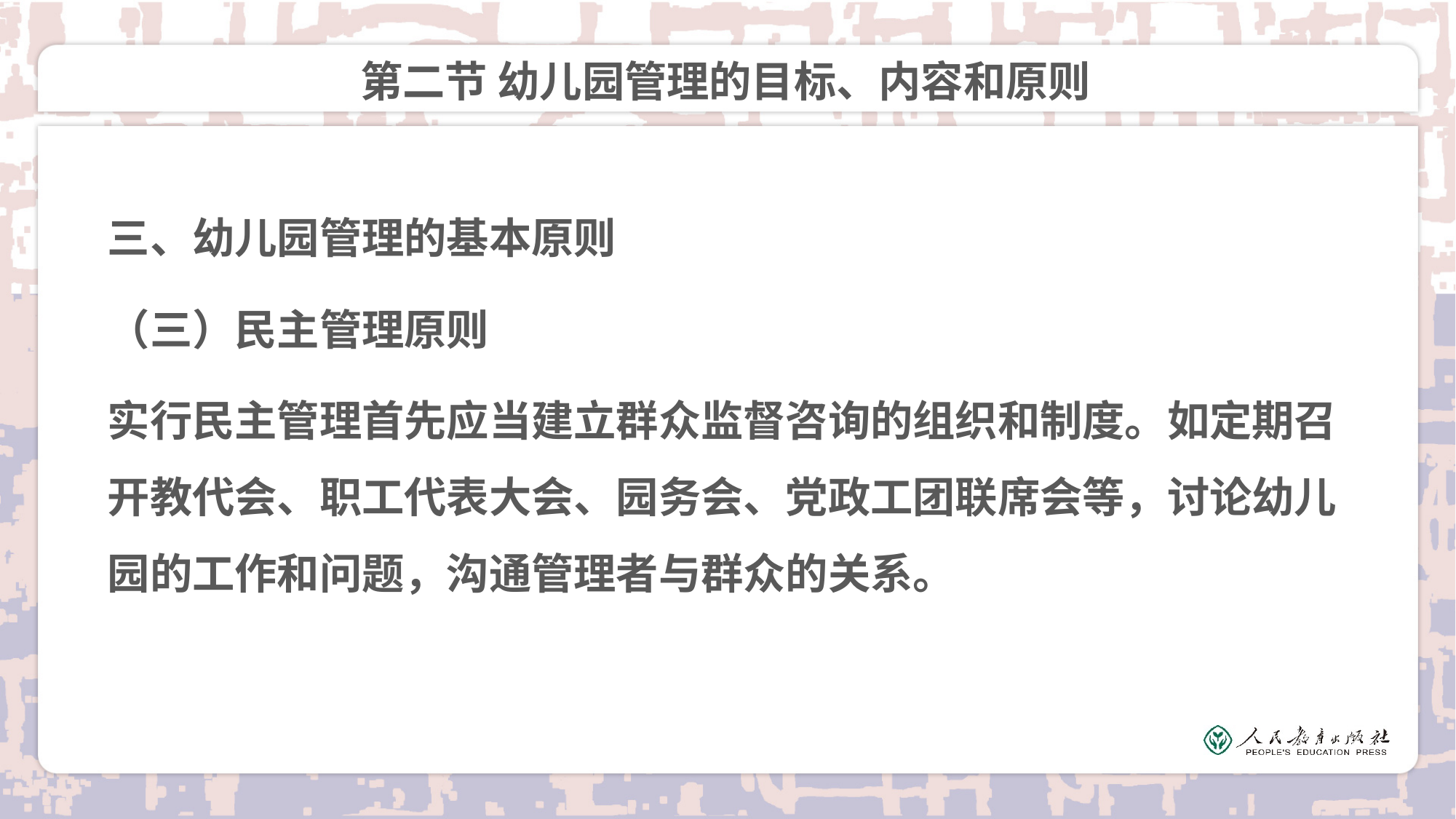

# 第二节 幼儿园管理的目标、内容和原则
三、幼儿园管理的基本原则
（三）民主管理原则
实行民主管理首先应当建立群众监督咨询的组织和制度。如定期召开教代会、职工代表大会、园务会、党政工团联席会等，讨论幼儿园的工作和问题，沟通管理者与群众的关系。